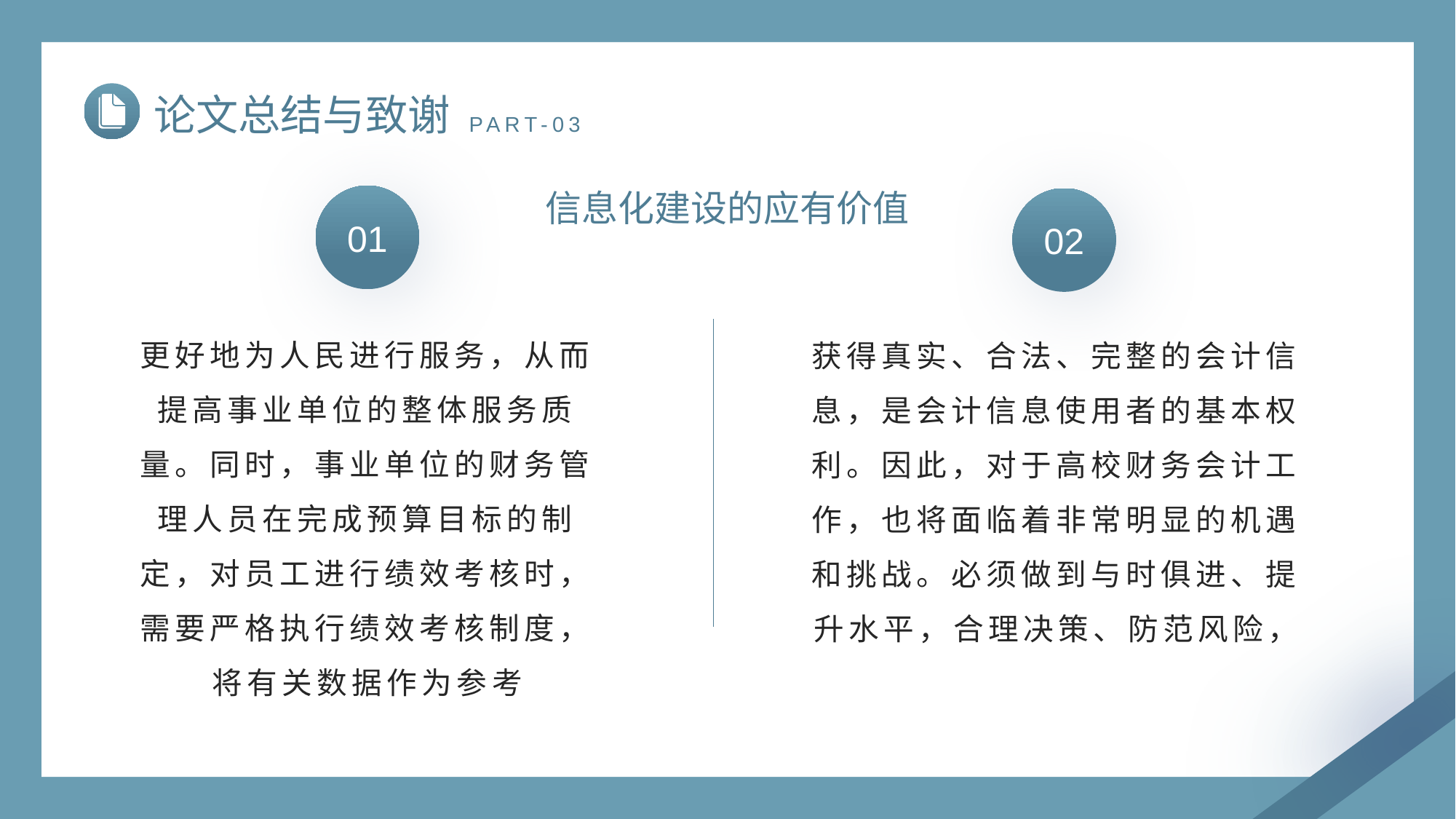

论文总结与致谢
PART-03
信息化建设的应有价值
01
02
更好地为人民进行服务，从而提高事业单位的整体服务质量。同时，事业单位的财务管理人员在完成预算目标的制定，对员工进行绩效考核时，需要严格执行绩效考核制度，将有关数据作为参考
获得真实、合法、完整的会计信息，是会计信息使用者的基本权利。因此，对于高校财务会计工作，也将面临着非常明显的机遇和挑战。必须做到与时俱进、提升水平，合理决策、防范风险，